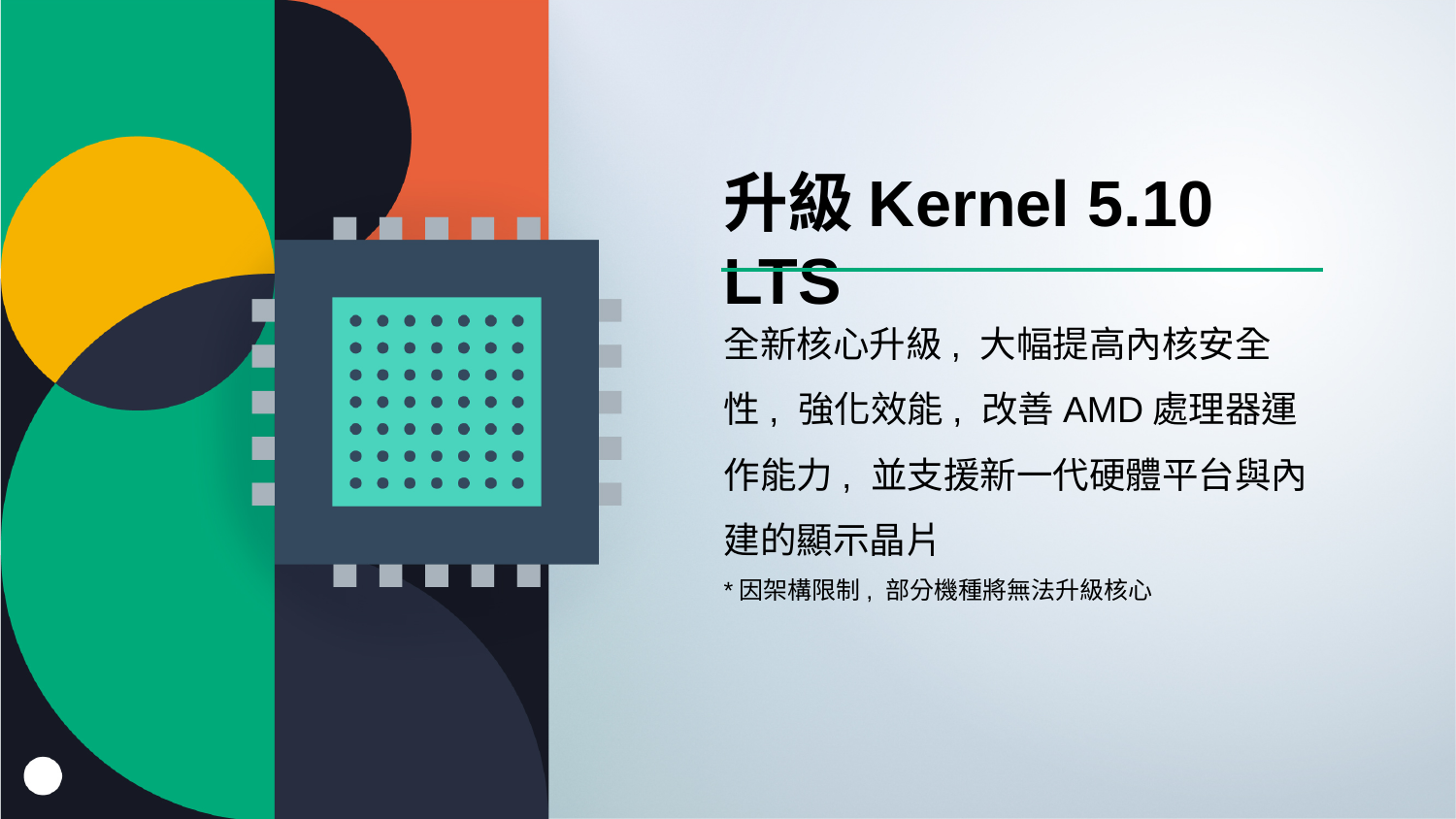

升級Kernel 5.10 LTS
全新核心升級, 大幅提高內核安全性, 強化效能, 改善AMD處理器運作能力, 並支援新一代硬體平台與內建的顯示晶片
*因架構限制, 部分機種將無法升級核心